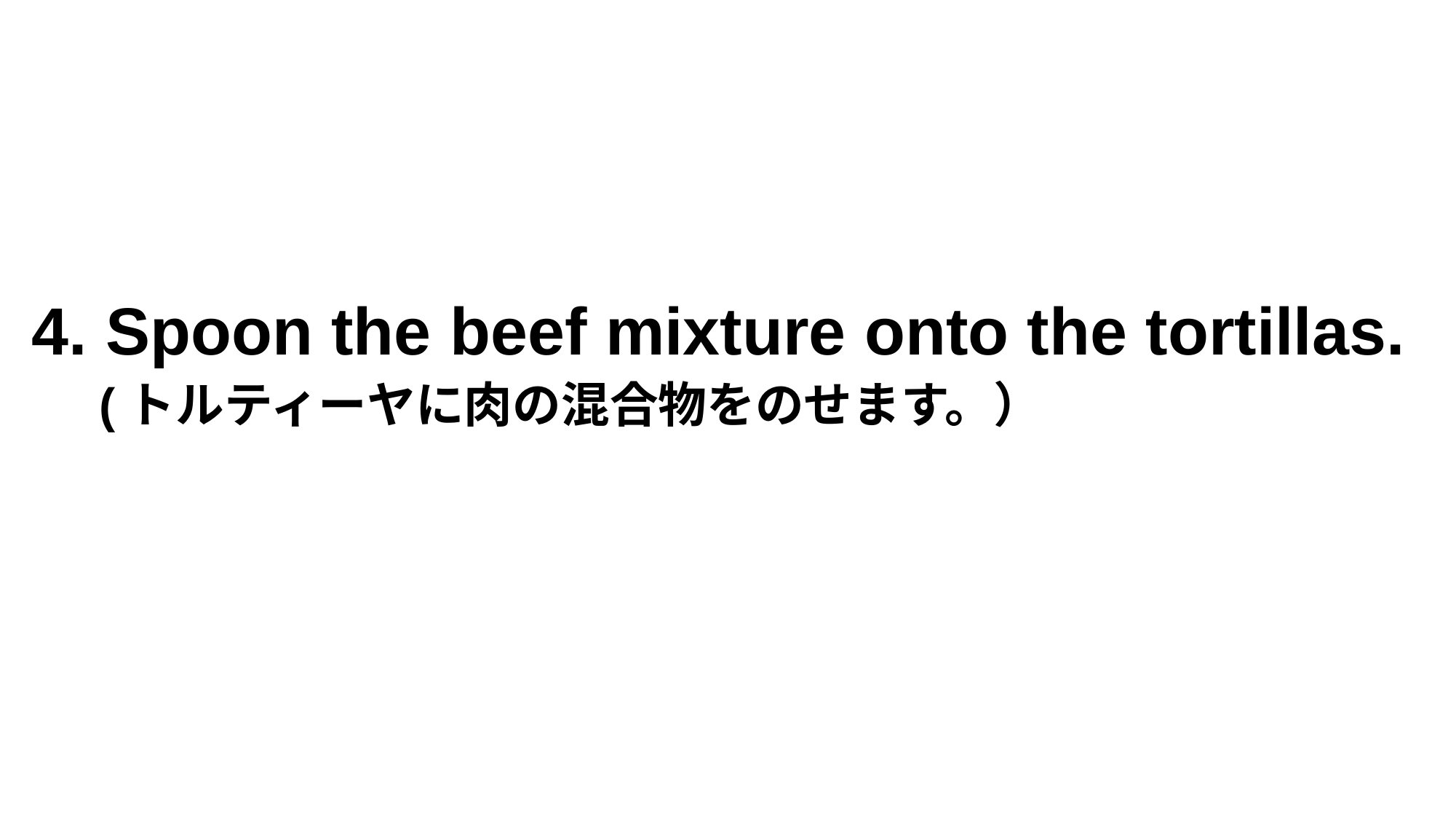

4. Spoon the beef mixture onto the tortillas.
　(トルティーヤに肉の混合物をのせます。）